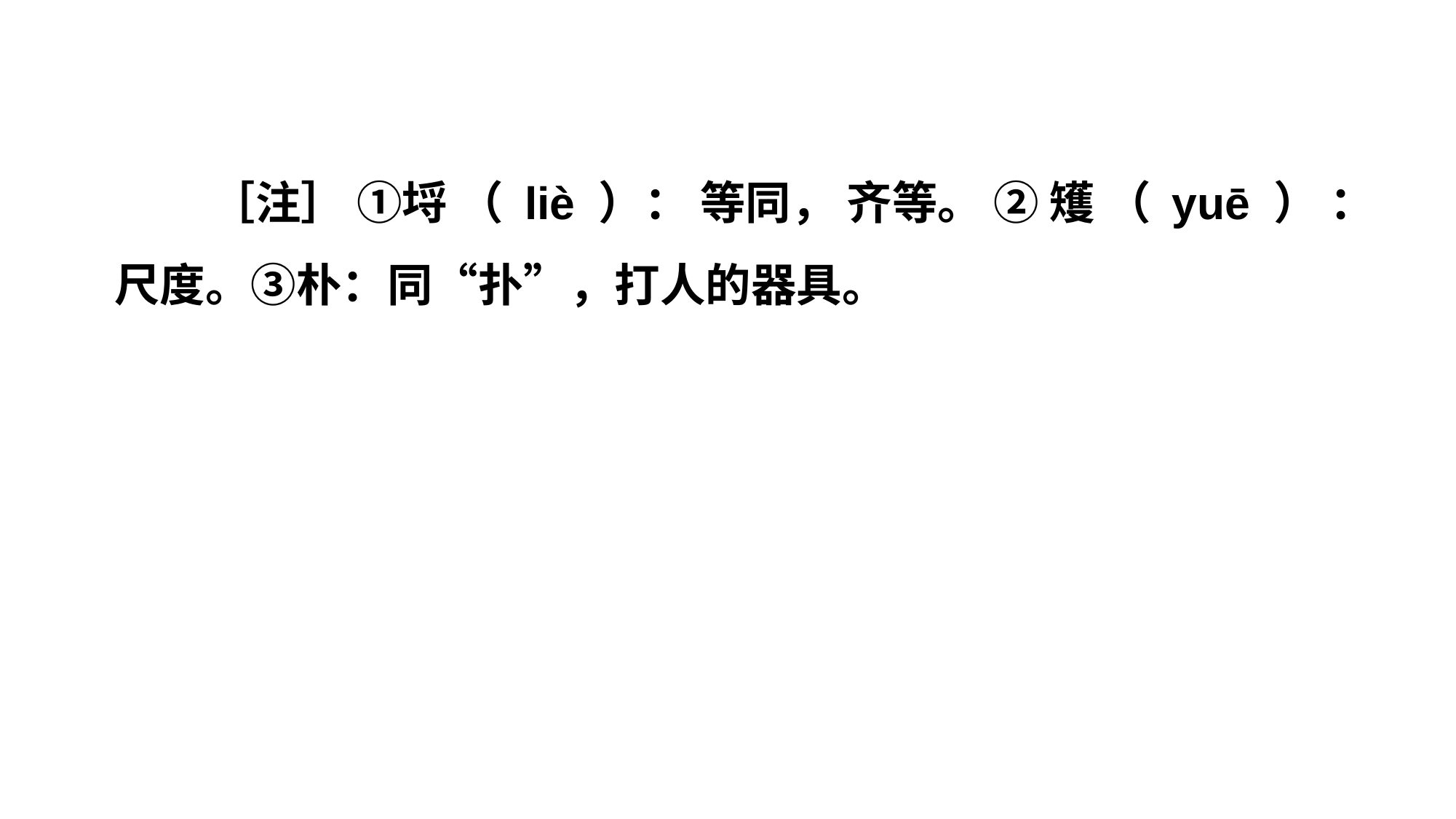

［注］ ①埒 （ liè ）： 等同， 齐等。 ② 矱 （ yuē ） ：
尺度。③朴：同“扑”，打人的器具。